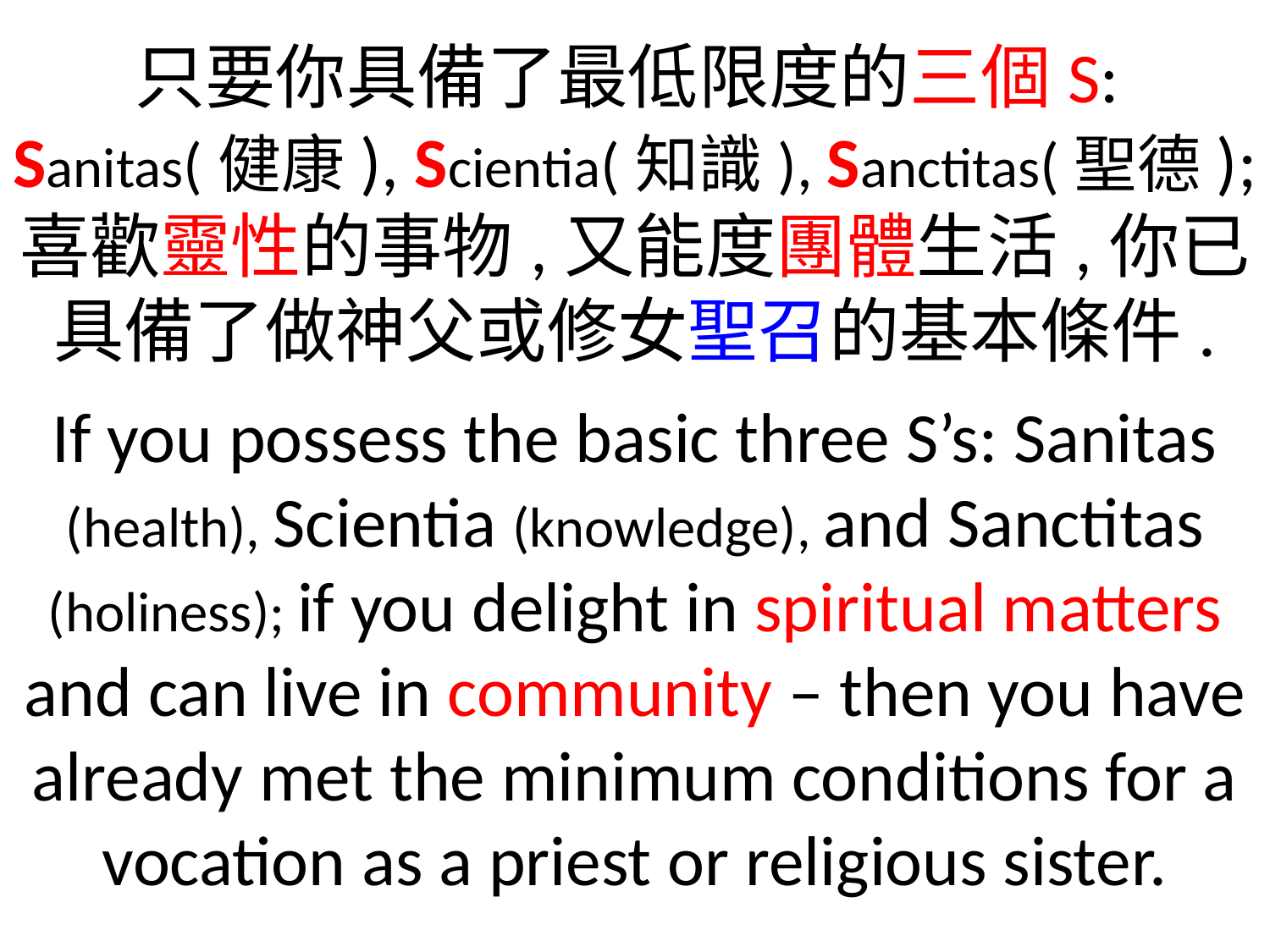

只要你具備了最低限度的三個S:
Sanitas(健康), Scientia(知識), Sanctitas(聖德);
喜歡靈性的事物,又能度團體生活,你已具備了做神父或修女聖召的基本條件.
If you possess the basic three S’s: Sanitas (health), Scientia (knowledge), and Sanctitas (holiness); if you delight in spiritual matters and can live in community – then you have already met the minimum conditions for a vocation as a priest or religious sister.